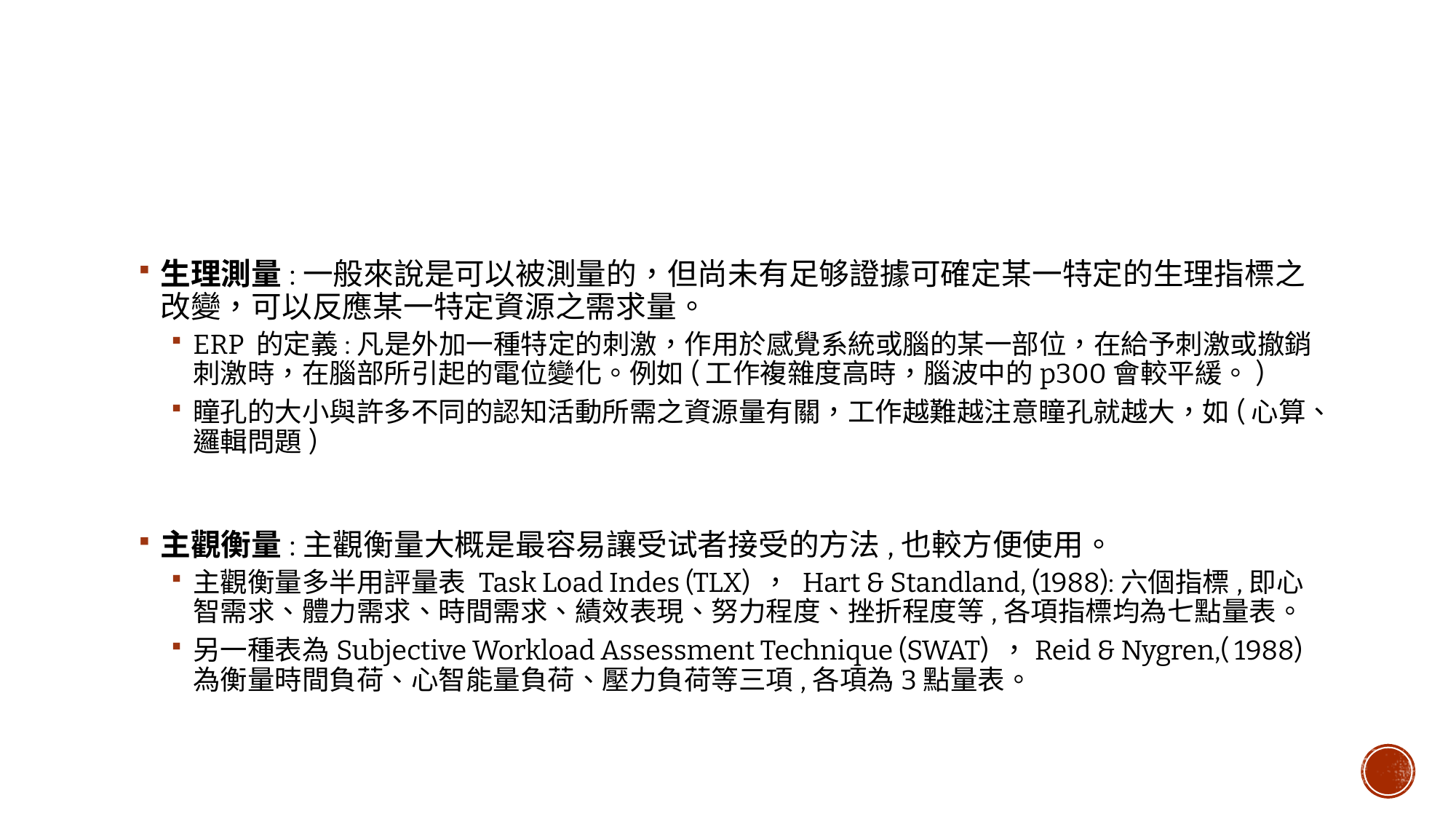

#
生理測量:一般來說是可以被測量的，但尚未有足够證據可確定某一特定的生理指標之改變，可以反應某一特定資源之需求量。
ERP 的定義:凡是外加一種特定的刺激，作用於感覺系統或腦的某一部位，在給予刺激或撤銷刺激時，在腦部所引起的電位變化。例如(工作複雜度高時，腦波中的p300會較平緩。)
瞳孔的大小與許多不同的認知活動所需之資源量有關，工作越難越注意瞳孔就越大，如(心算、邏輯問題)

主觀衡量:主觀衡量大概是最容易讓受试者接受的方法,也較方便使用。
主觀衡量多半用評量表 Task Load Indes (TLX) ， Hart & Standland, (1988):六個指標,即心智需求、體力需求、時間需求、績效表現、努力程度、挫折程度等,各項指標均為七點量表。
另一種表為Subjective Workload Assessment Technique (SWAT) ，Reid & Nygren,( 1988)為衡量時間負荷、心智能量負荷、壓力負荷等三項,各項為3點量表。